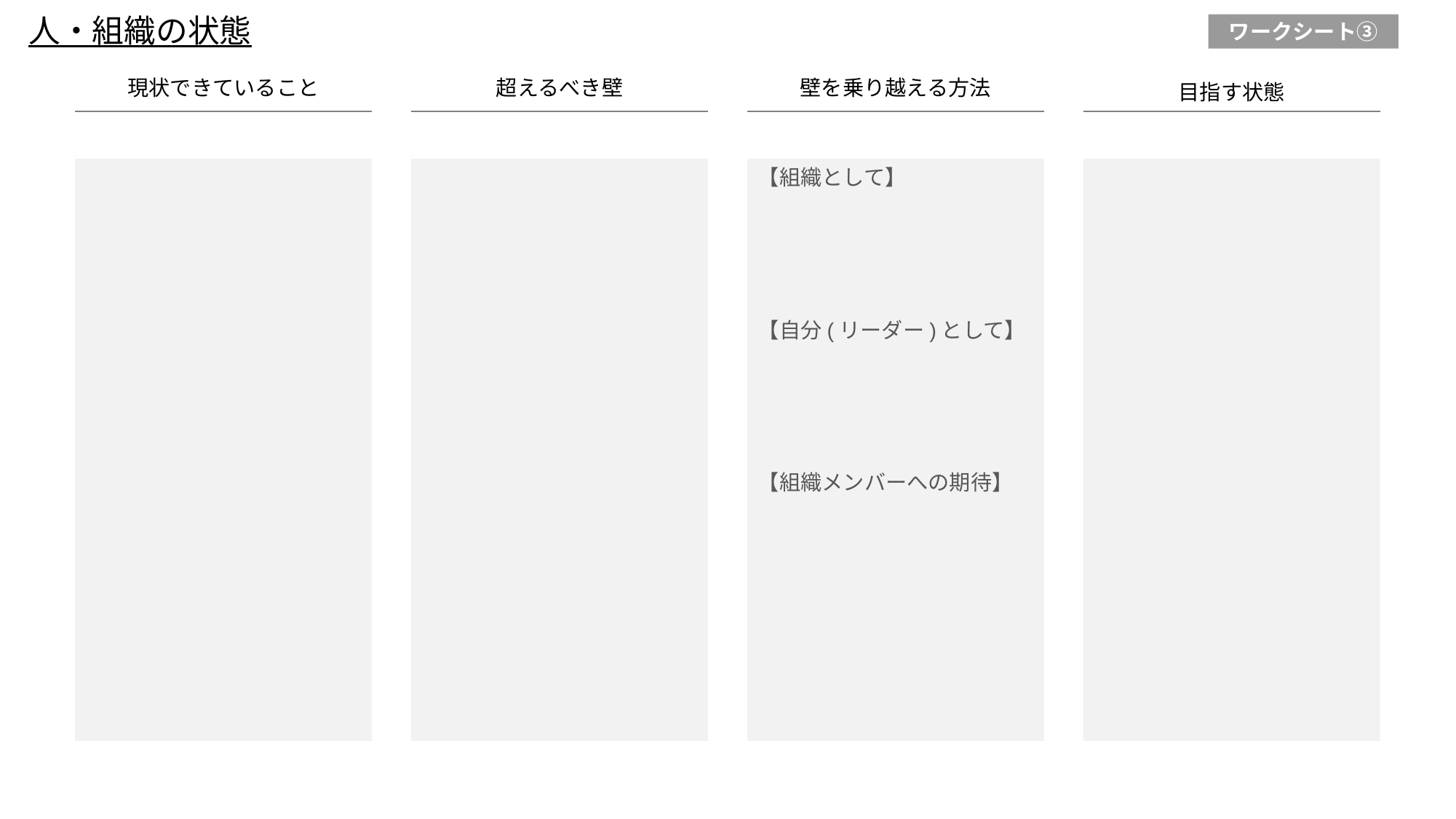

人・組織の状態
ワークシート③
超えるべき壁
現状できていること
目指す状態
壁を乗り越える方法

【組織として】

【自分(リーダー)として】

【組織メンバーへの期待】